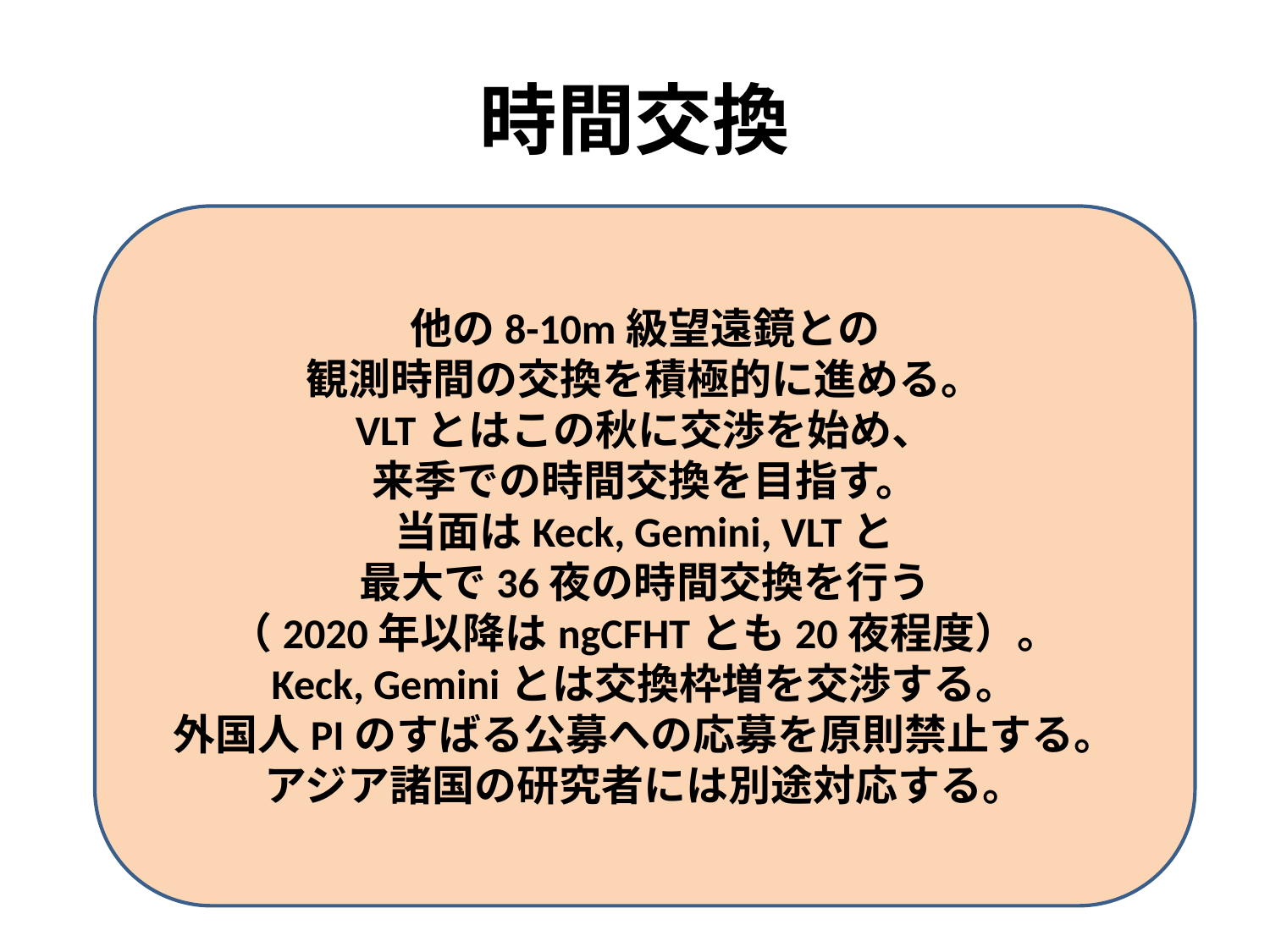

# 時間交換
他の8-10m級望遠鏡との
観測時間の交換を積極的に進める。
VLTとはこの秋に交渉を始め、
来季での時間交換を目指す。
当面はKeck, Gemini, VLTと
最大で36夜の時間交換を行う
（2020年以降はngCFHTとも20夜程度）。
Keck, Geminiとは交換枠増を交渉する。
外国人PIのすばる公募への応募を原則禁止する。
アジア諸国の研究者には別途対応する。